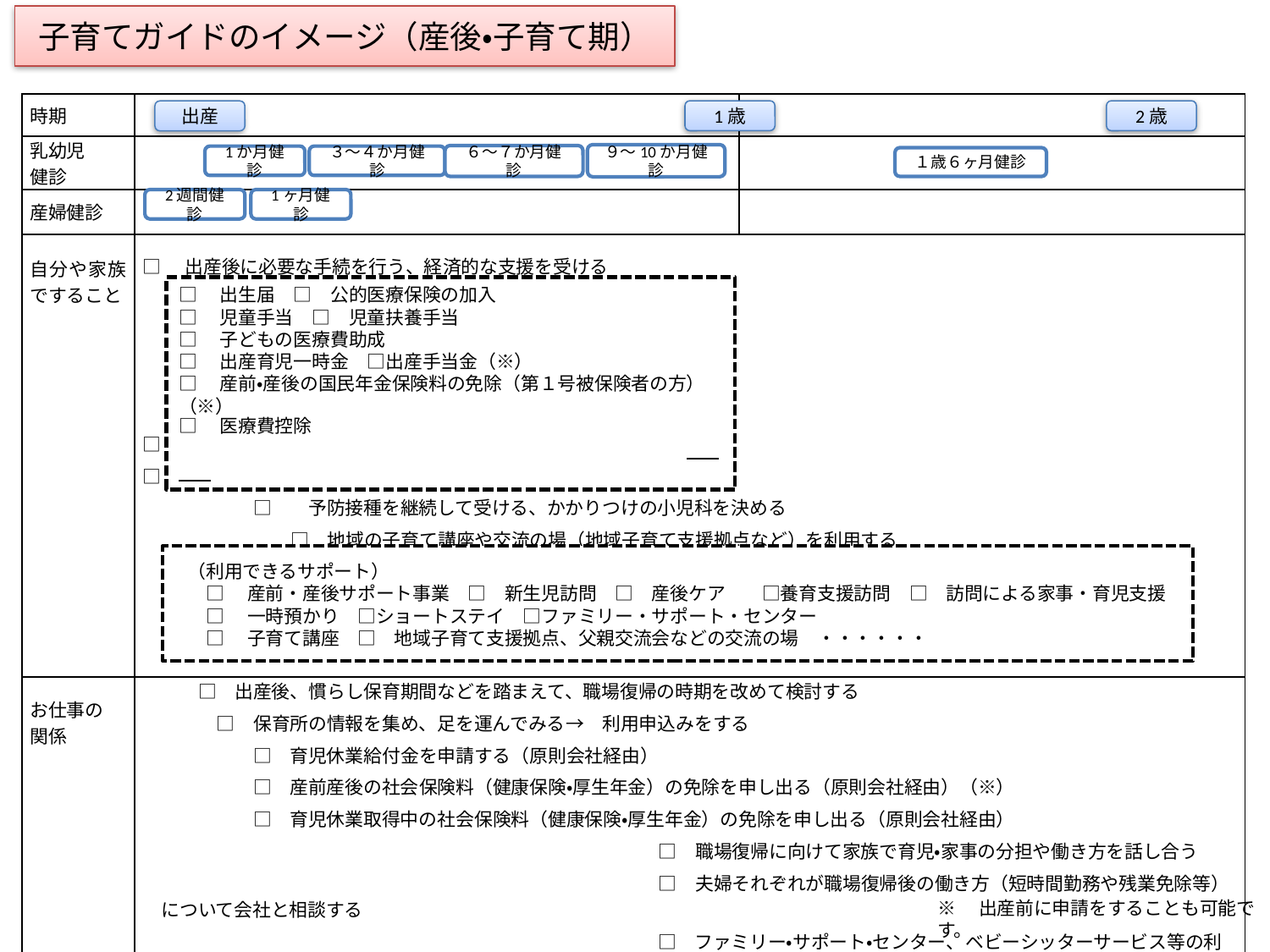

子育てガイドのイメージ（産後・子育て期）
| 時期 |  |  |
| --- | --- | --- |
| 乳幼児 健診 |  |  |
| 産婦健診 |  |  |
| 自分や家族ですること | □　出産後に必要な手続を行う、経済的な支援を受ける   　　        　　　　　　 □　出産後の面談を受ける □　産後のケアや子育てのサポートを利用する 　　　　　　□　　予防接種を継続して受ける、かかりつけの小児科を決める 　　　□　地域の子育て講座や交流の場（地域子育て支援拠点など）を利用する |  |
| お仕事の 関係 | □　出産後、慣らし保育期間などを踏まえて、職場復帰の時期を改めて検討する 　　　□　保育所の情報を集め、足を運んでみる→　利用申込みをする 　　　　　□　育児休業給付金を申請する（原則会社経由） 　　　　　□　産前産後の社会保険料（健康保険・厚生年金）の免除を申し出る（原則会社経由）（※） 　　　　　□　育児休業取得中の社会保険料（健康保険・厚生年金）の免除を申し出る（原則会社経由） 　　　　　　　　　　　　　　　　　　　　　　　　　　　□　職場復帰に向けて家族で育児・家事の分担や働き方を話し合う 　　　　　　　　　　　　　　　　　　　　　　　　　　　□　夫婦それぞれが職場復帰後の働き方（短時間勤務や残業免除等）について会社と相談する 　　　　　　　　　　　　　　　　　　　　　　　　　　　□　ファミリー・サポート・センター、ベビーシッターサービス等の利用を検討する |  |
1歳
2歳
出産
９～10か月健診
６～７か月健診
1か月健診
３～４か月健診
１歳６ヶ月健診
2週間健診
1ヶ月健診
□　出生届　□　公的医療保険の加入
□　児童手当　□　児童扶養手当
□　子どもの医療費助成
□　出産育児一時金　□出産手当金（※）
□　産前・産後の国民年金保険料の免除（第１号被保険者の方）（※）
□　医療費控除

（利用できるサポート）
□　産前・産後サポート事業　□　新生児訪問　□　産後ケア　　□養育支援訪問　□　訪問による家事・育児支援
□　一時預かり　□ショートステイ　□ファミリー・サポート・センター
□　子育て講座　□　地域子育て支援拠点、父親交流会などの交流の場　・・・・・・
※　出産前に申請をすることも可能です。